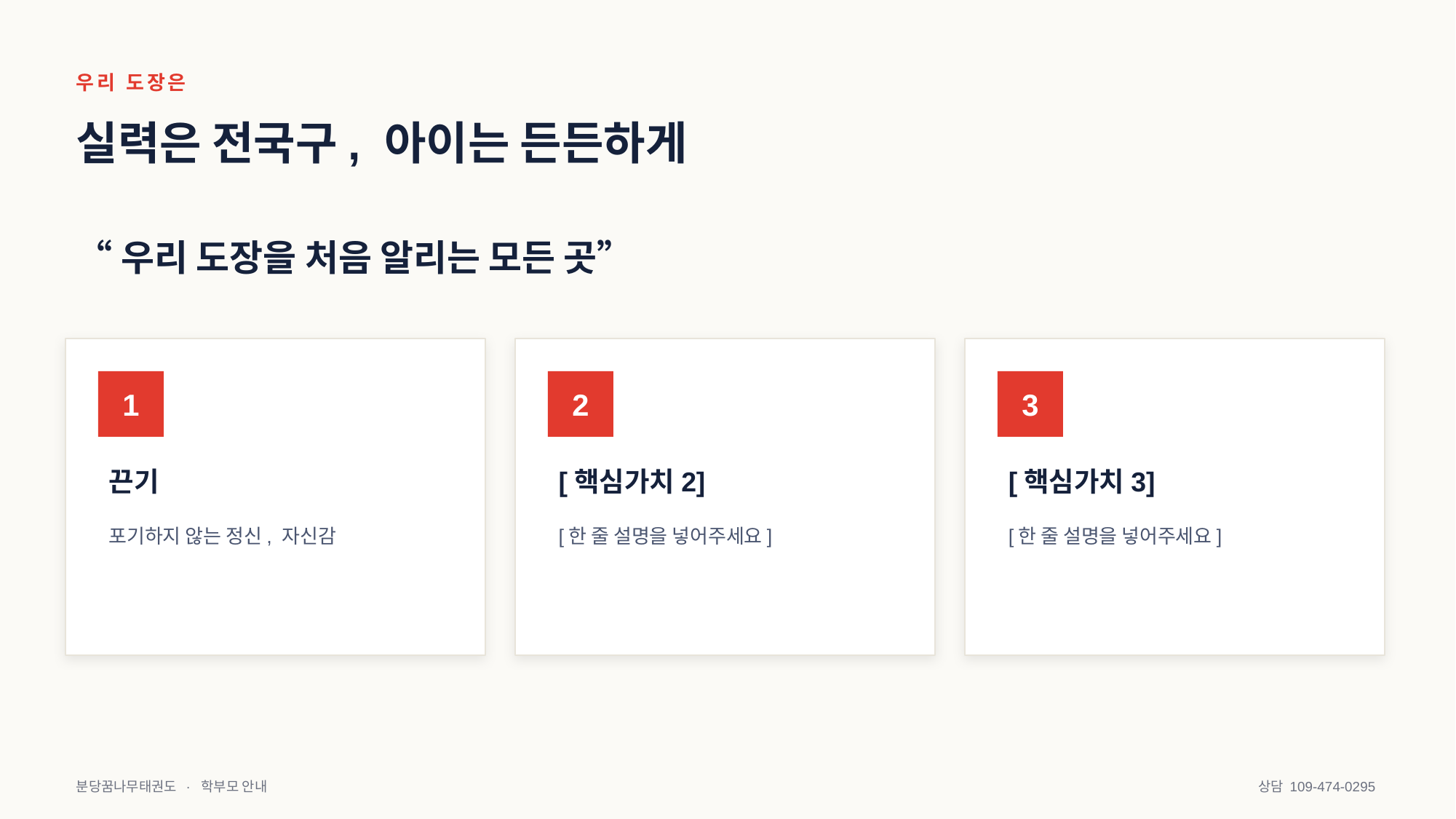

우리 도장은
실력은 전국구, 아이는 든든하게
“우리 도장을 처음 알리는 모든 곳”

1
2
3
끈기
[핵심가치2]
[핵심가치3]
포기하지 않는 정신, 자신감
[한 줄 설명을 넣어주세요]
[한 줄 설명을 넣어주세요]
분당꿈나무태권도  ·  학부모 안내
상담 109-474-0295